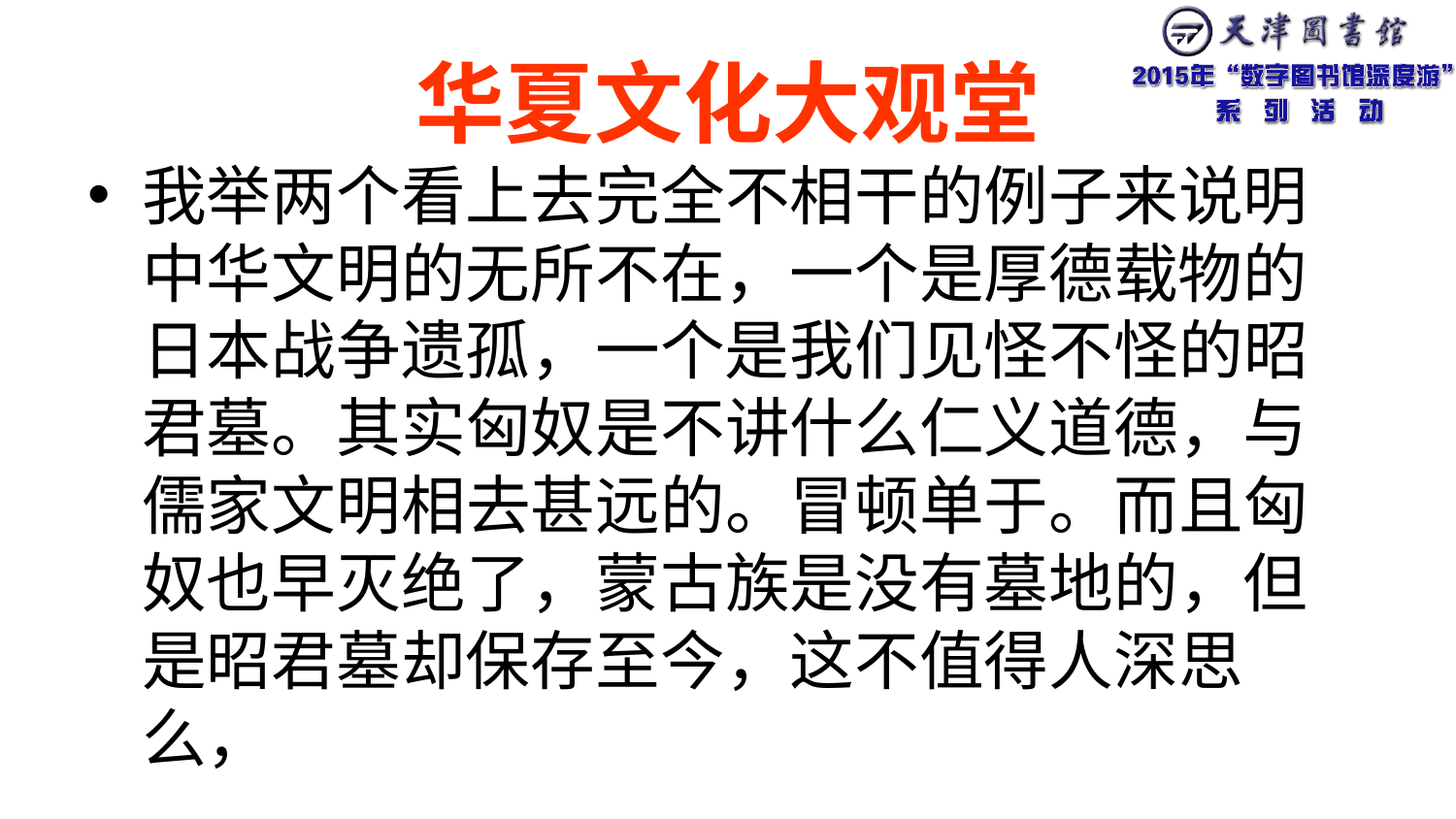

# 华夏文化大观堂
我举两个看上去完全不相干的例子来说明中华文明的无所不在，一个是厚德载物的日本战争遗孤，一个是我们见怪不怪的昭君墓。其实匈奴是不讲什么仁义道德，与儒家文明相去甚远的。冒顿单于。而且匈奴也早灭绝了，蒙古族是没有墓地的，但是昭君墓却保存至今，这不值得人深思么，